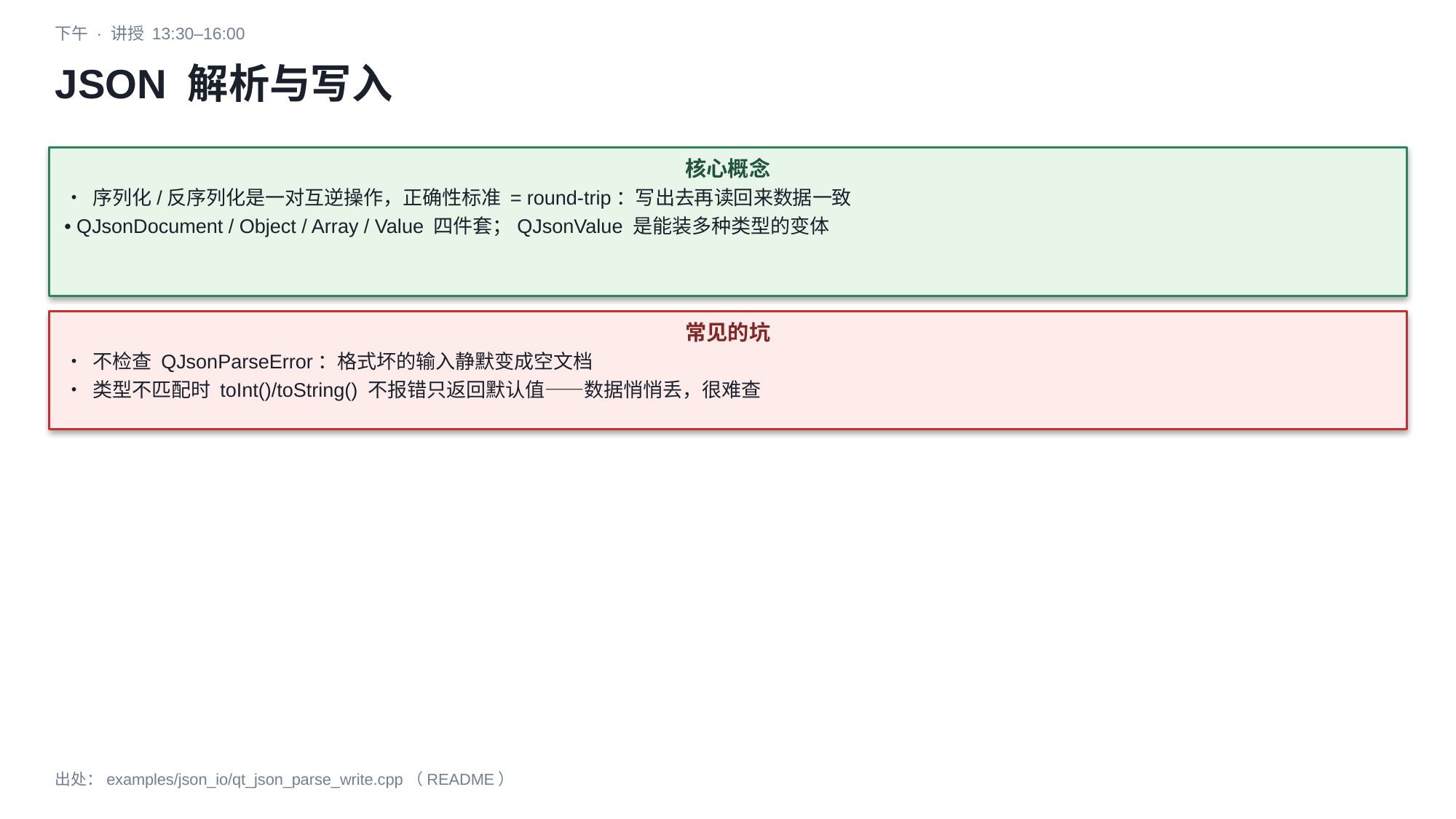

下午 · 讲授 13:30–16:00
JSON 解析与写入
核心概念
• 序列化/反序列化是一对互逆操作，正确性标准 = round-trip：写出去再读回来数据一致
• QJsonDocument / Object / Array / Value 四件套；QJsonValue 是能装多种类型的变体
常见的坑
• 不检查 QJsonParseError：格式坏的输入静默变成空文档
• 类型不匹配时 toInt()/toString() 不报错只返回默认值——数据悄悄丢，很难查
出处：examples/json_io/qt_json_parse_write.cpp（README）